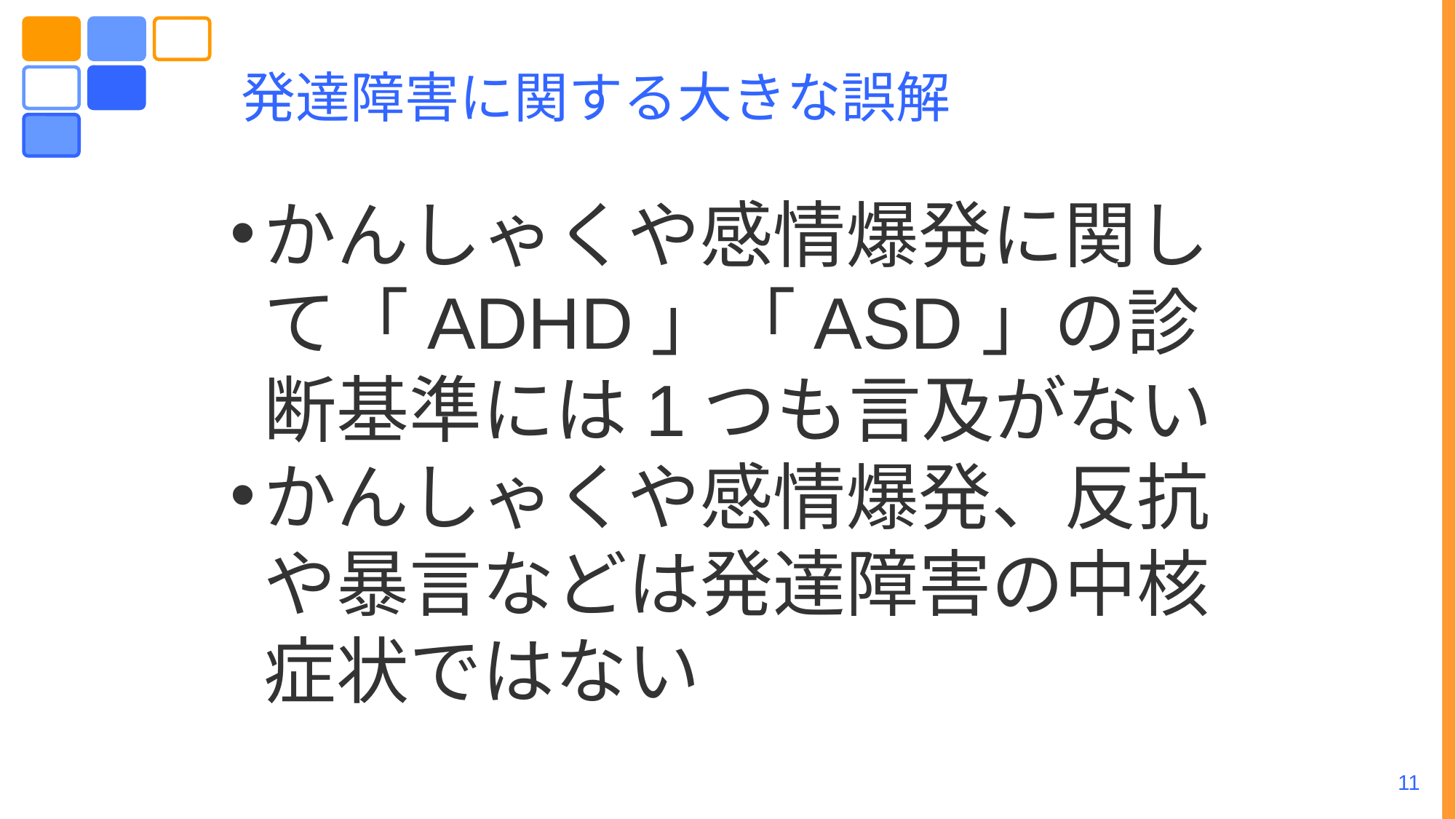

# 発達障害に関する大きな誤解
かんしゃくや感情爆発に関して「ADHD」「ASD」の診断基準には1つも言及がない
かんしゃくや感情爆発、反抗や暴言などは発達障害の中核症状ではない
11